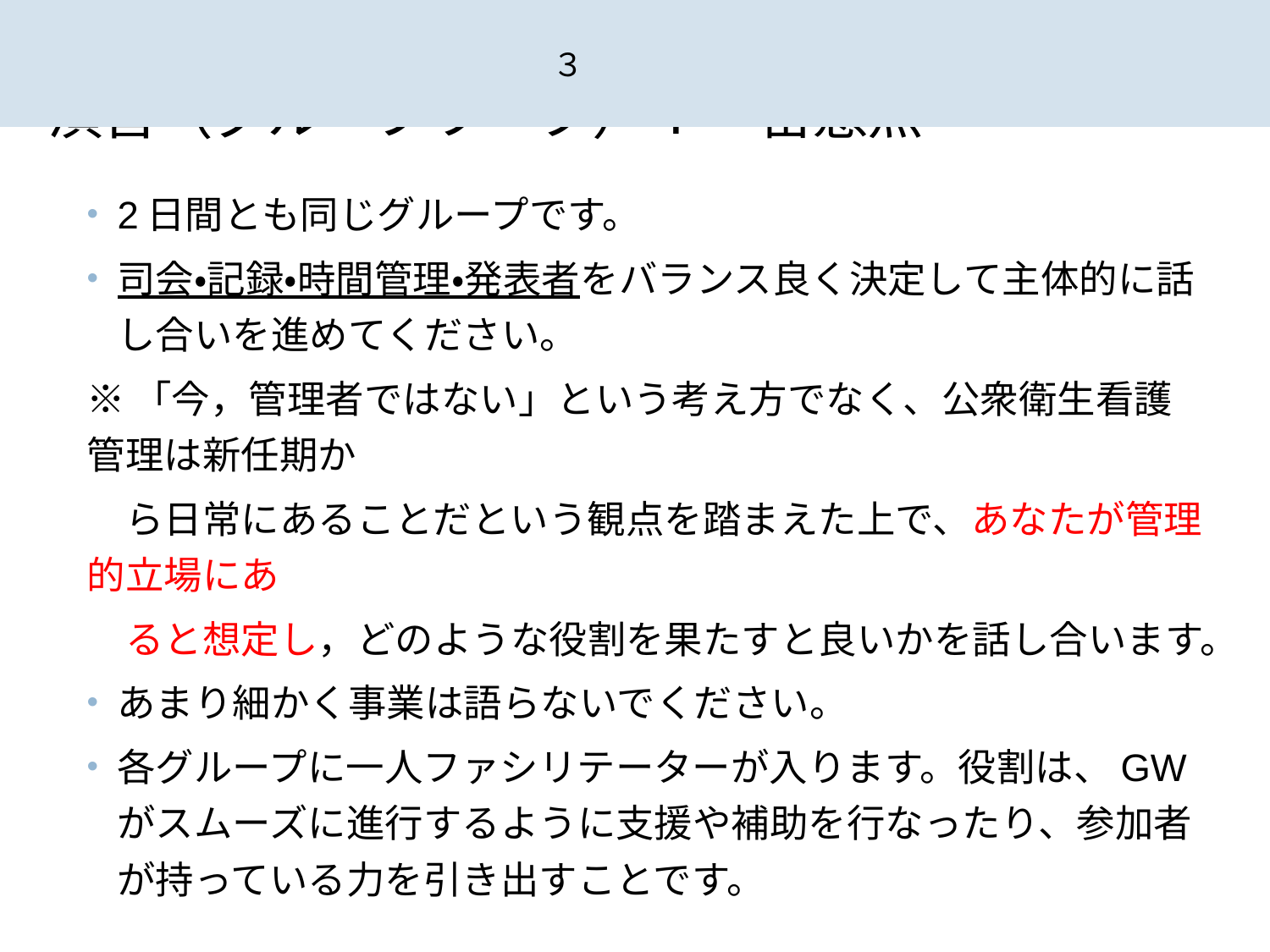

３
3
# 演習（グループワーク）Ⅰ　留意点
2日間とも同じグループです。
司会・記録・時間管理・発表者をバランス良く決定して主体的に話し合いを進めてください。
※「今，管理者ではない」という考え方でなく、公衆衛生看護管理は新任期か
　ら日常にあることだという観点を踏まえた上で、あなたが管理的立場にあ
　ると想定し，どのような役割を果たすと良いかを話し合います。
あまり細かく事業は語らないでください。
各グループに一人ファシリテーターが入ります。役割は、GWがスムーズに進行するように支援や補助を行なったり、参加者が持っている力を引き出すことです。